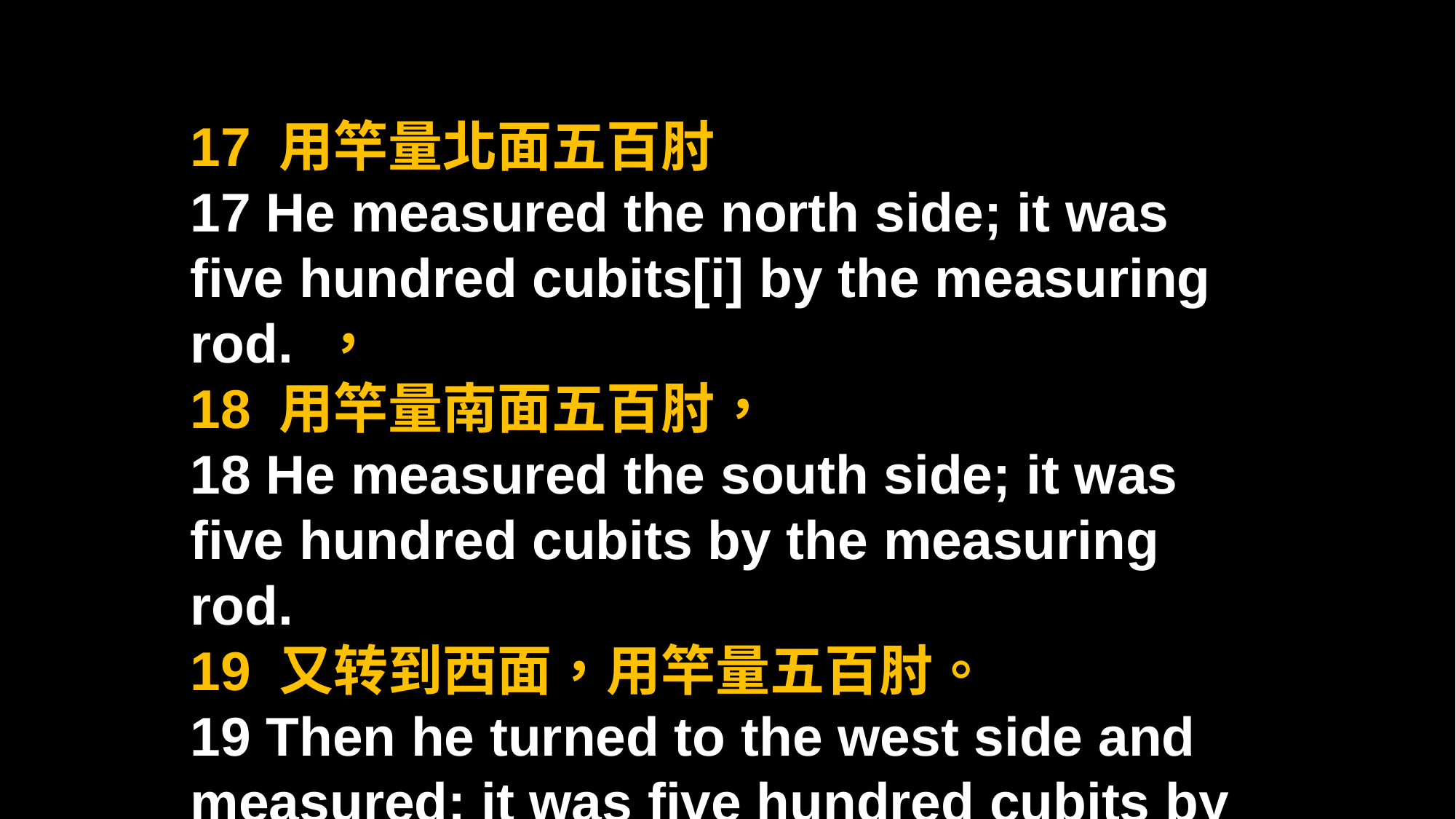

17 用竿量北面五百肘
17 He measured the north side; it was five hundred cubits[i] by the measuring rod. ，
18 用竿量南面五百肘，
18 He measured the south side; it was five hundred cubits by the measuring rod.
19 又转到西面，用竿量五百肘。
19 Then he turned to the west side and measured; it was five hundred cubits by the measuring rod.